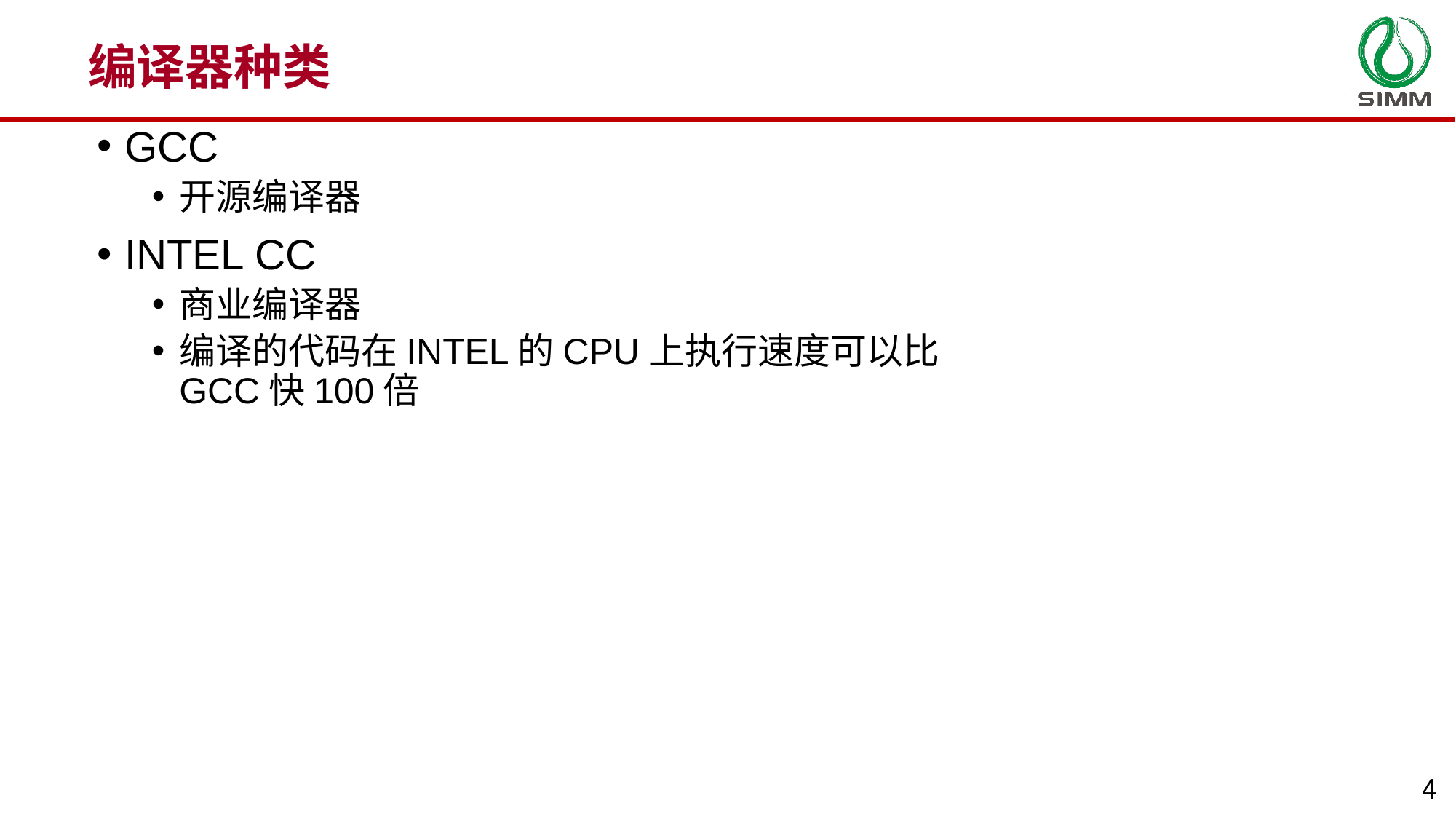

编译器种类
GCC
开源编译器
INTEL CC
商业编译器
编译的代码在INTEL的CPU上执行速度可以比GCC快100倍
4